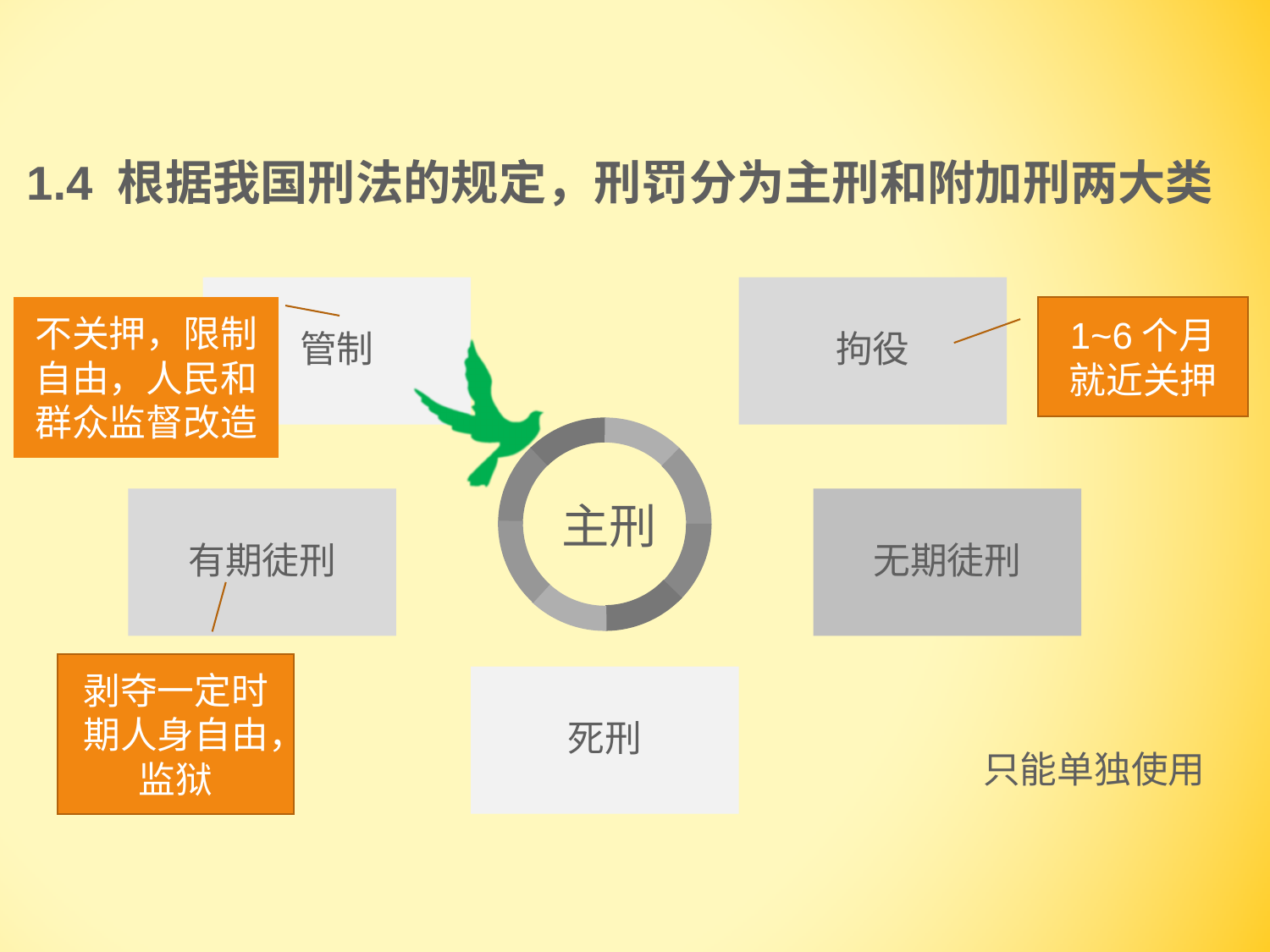

1.4 根据我国刑法的规定，刑罚分为主刑和附加刑两大类
管制
拘役
不关押，限制自由，人民和群众监督改造
1~6个月
就近关押

有期徒刑
无期徒刑
主刑
剥夺一定时期人身自由，
监狱
死刑
只能单独使用